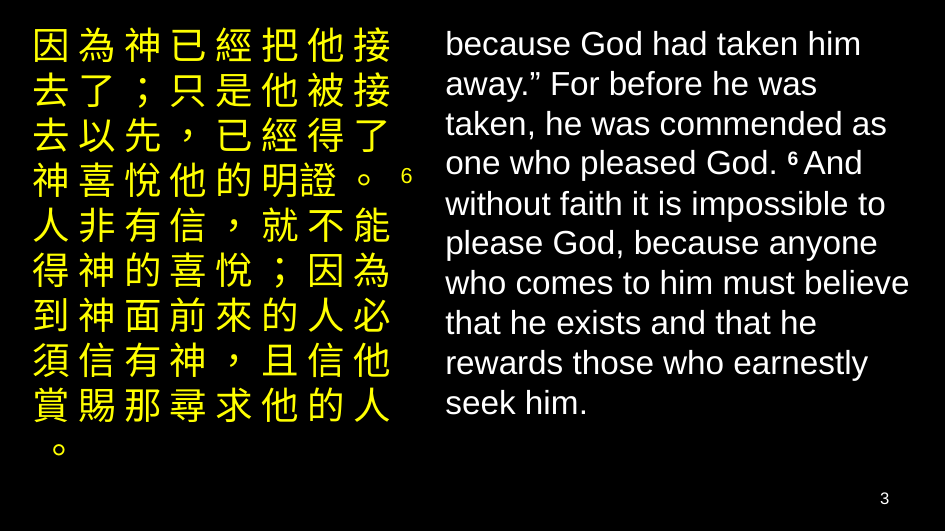

因 為 神 已 經 把 他 接 去 了 ； 只 是 他 被 接 去 以 先 ， 已 經 得 了 神 喜 悅 他 的 明證 。 6 人 非 有 信 ， 就 不 能 得 神 的 喜 悅 ； 因 為 到 神 面 前 來 的 人 必 須 信 有 神 ， 且 信 他 賞 賜 那 尋 求 他 的 人 。
because God had taken him away.” For before he was taken, he was commended as one who pleased God. 6 And without faith it is impossible to please God, because anyone who comes to him must believe that he exists and that he rewards those who earnestly seek him.
3